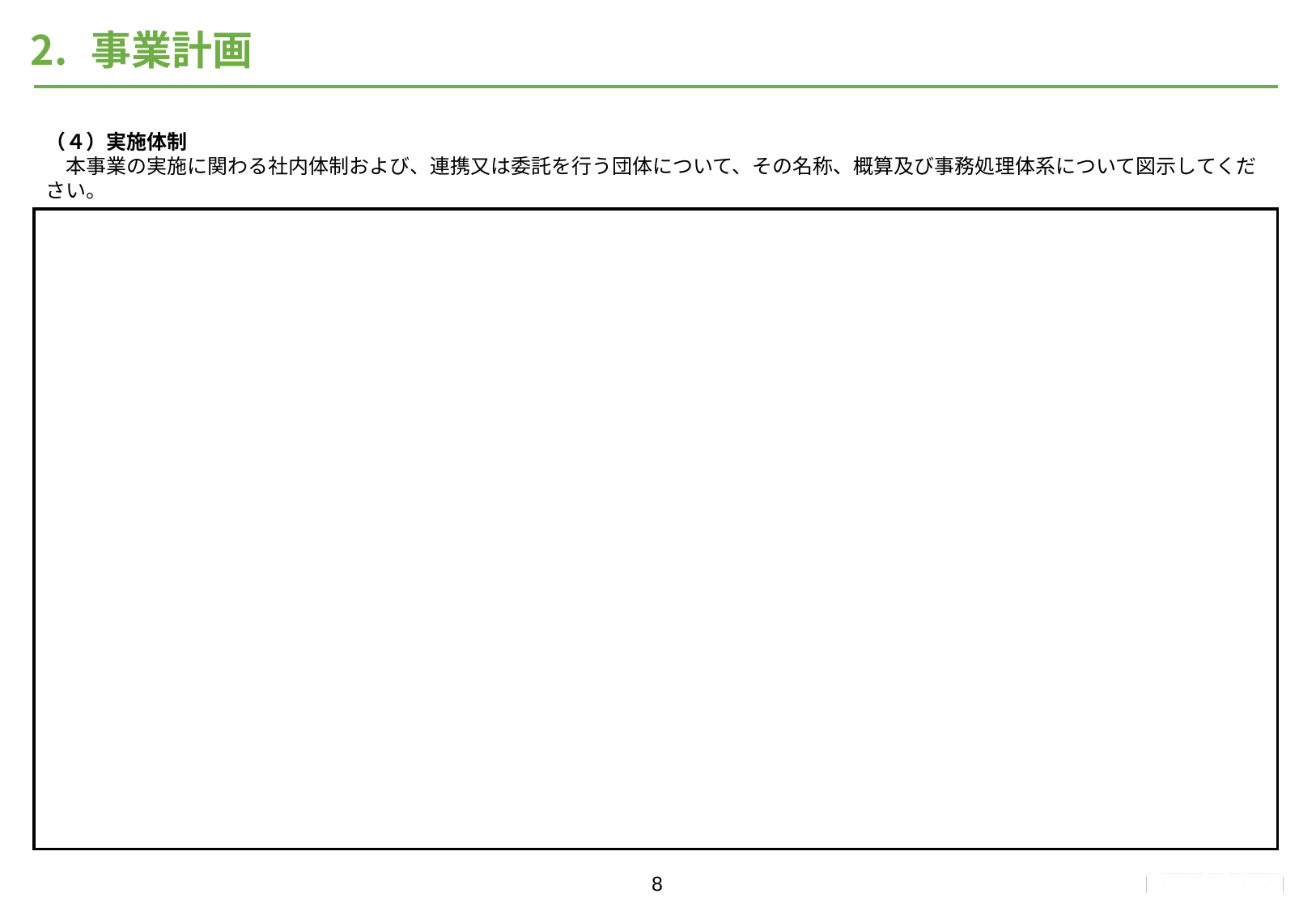

# 事業計画
記入例
委託を行う場合は必ず委託先名称を記載してください。
（４）実施体制
　本事業の実施に関わる社内体制および、連携又は委託を行う団体について、その名称、概算及び事務処理体系について図示してください。

責任者
連携先
協力会社・委託先
関係部署
関係部署